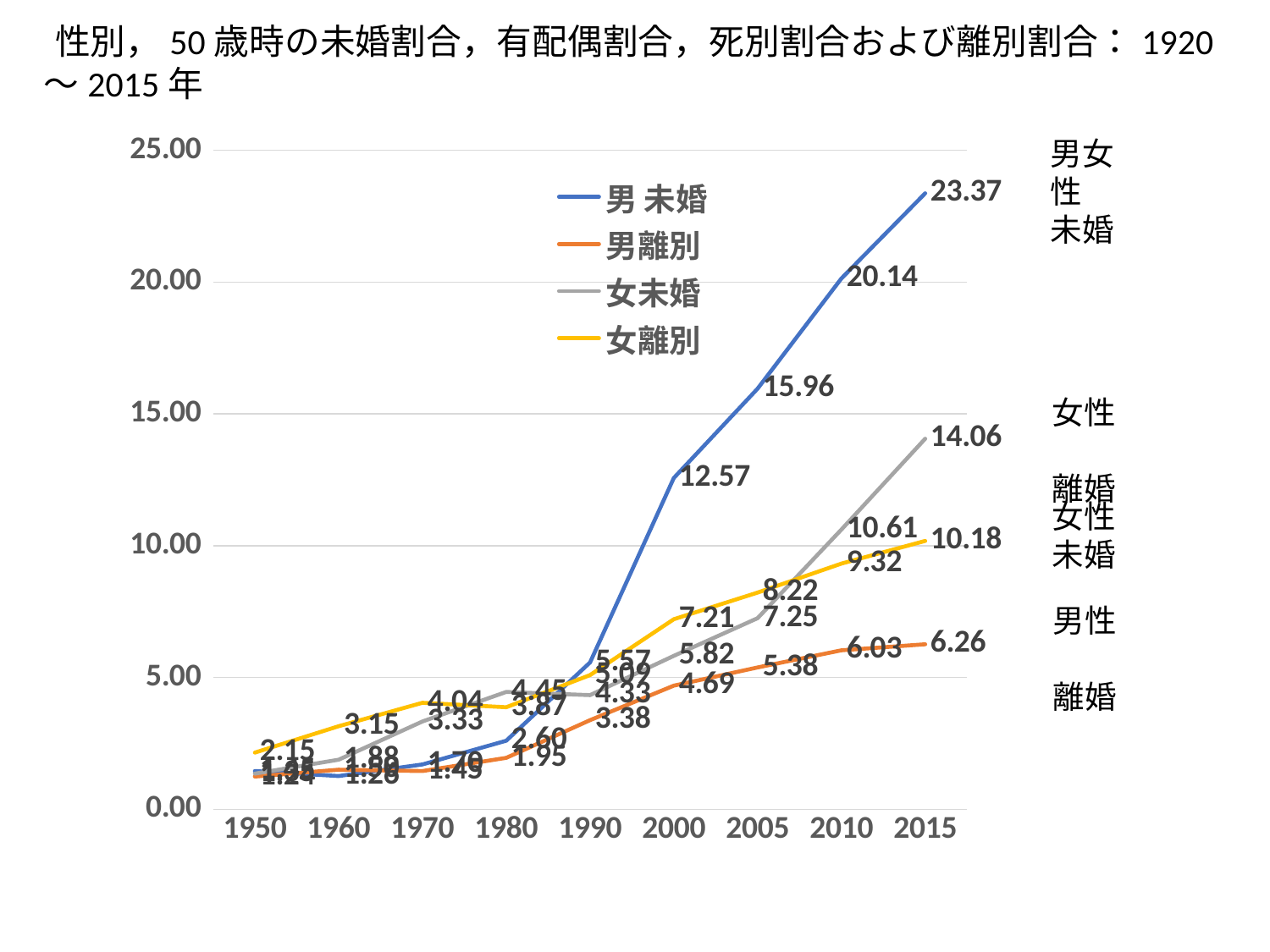

性別，50歳時の未婚割合，有配偶割合，死別割合および離別割合：1920～2015年

### Chart

| Category | 男 未婚 | 男離別 | 女未婚 | 女離別 |
|---|---|---|---|---|
| 1950 | 1.45 | 1.24 | 1.35 | 2.15 |
| 1960 | 1.26 | 1.5 | 1.88 | 3.15 |
| 1970 | 1.7 | 1.45 | 3.33 | 4.04 |
| 1980 | 2.6 | 1.95 | 4.45 | 3.87 |
| 1990 | 5.57 | 3.38 | 4.33 | 5.09 |
| 2000 | 12.57 | 4.69 | 5.82 | 7.21 |
| 2005 | 15.96 | 5.38 | 7.25 | 8.22 |
| 2010 | 20.14 | 6.03 | 10.61 | 9.32 |
| 2015 | 23.37 | 6.26 | 14.06 | 10.18 |
男女性
未婚
女性
離婚
女性
未婚
男性
離婚